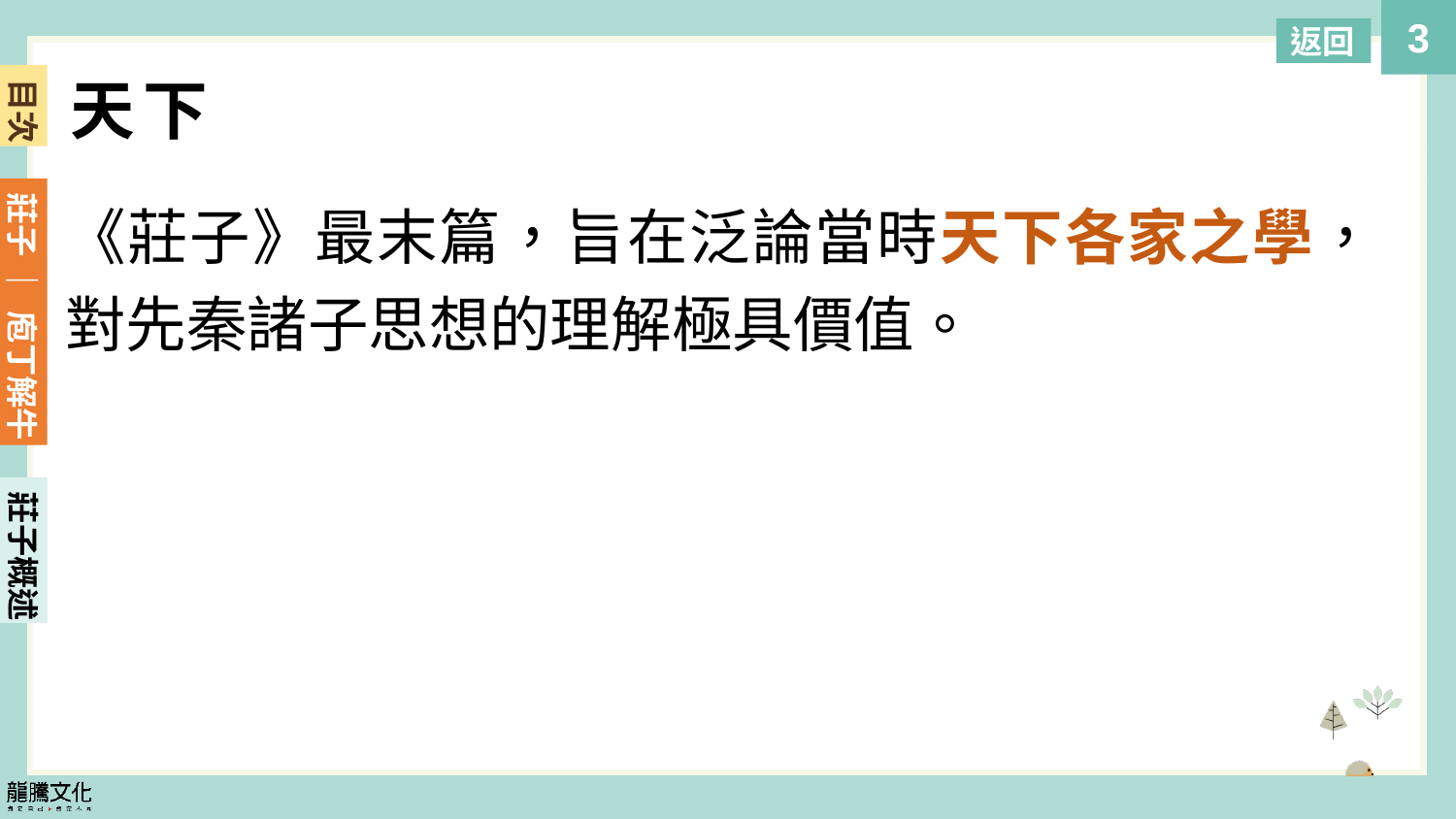

返回
天下
《莊子》最末篇，旨在泛論當時天下各家之學，對先秦諸子思想的理解極具價值。
莊子概述